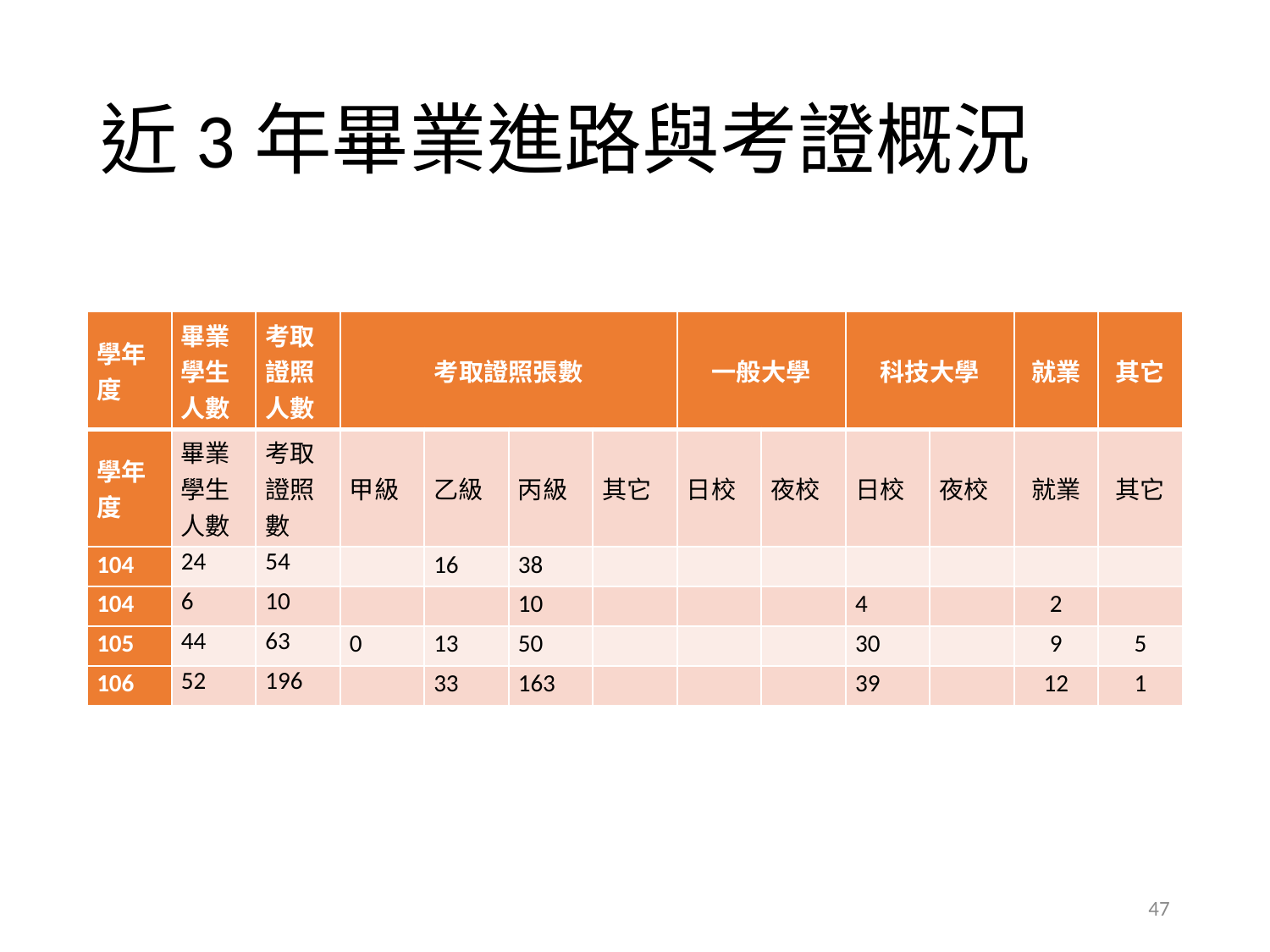

# 近3年畢業進路與考證概況
| 學年度 | 畢業學生人數 | 考取證照人數 | 考取證照張數 |  |  |  | 一般大學 |  | 科技大學 |  | 就業 | 其它 |
| --- | --- | --- | --- | --- | --- | --- | --- | --- | --- | --- | --- | --- |
| 學年度 | 畢業學生人數 | 考取證照數 | 甲級 | 乙級 | 丙級 | 其它 | 日校 | 夜校 | 日校 | 夜校 | 就業 | 其它 |
| 104 | 24 | 54 |  | 16 | 38 |  |  |  |  |  |  |  |
| 104 | 6 | 10 |  |  | 10 |  |  |  | 4 |  | 2 |  |
| 105 | 44 | 63 | 0 | 13 | 50 |  |  |  | 30 |  | 9 | 5 |
| 106 | 52 | 196 |  | 33 | 163 |  |  |  | 39 |  | 12 | 1 |
47